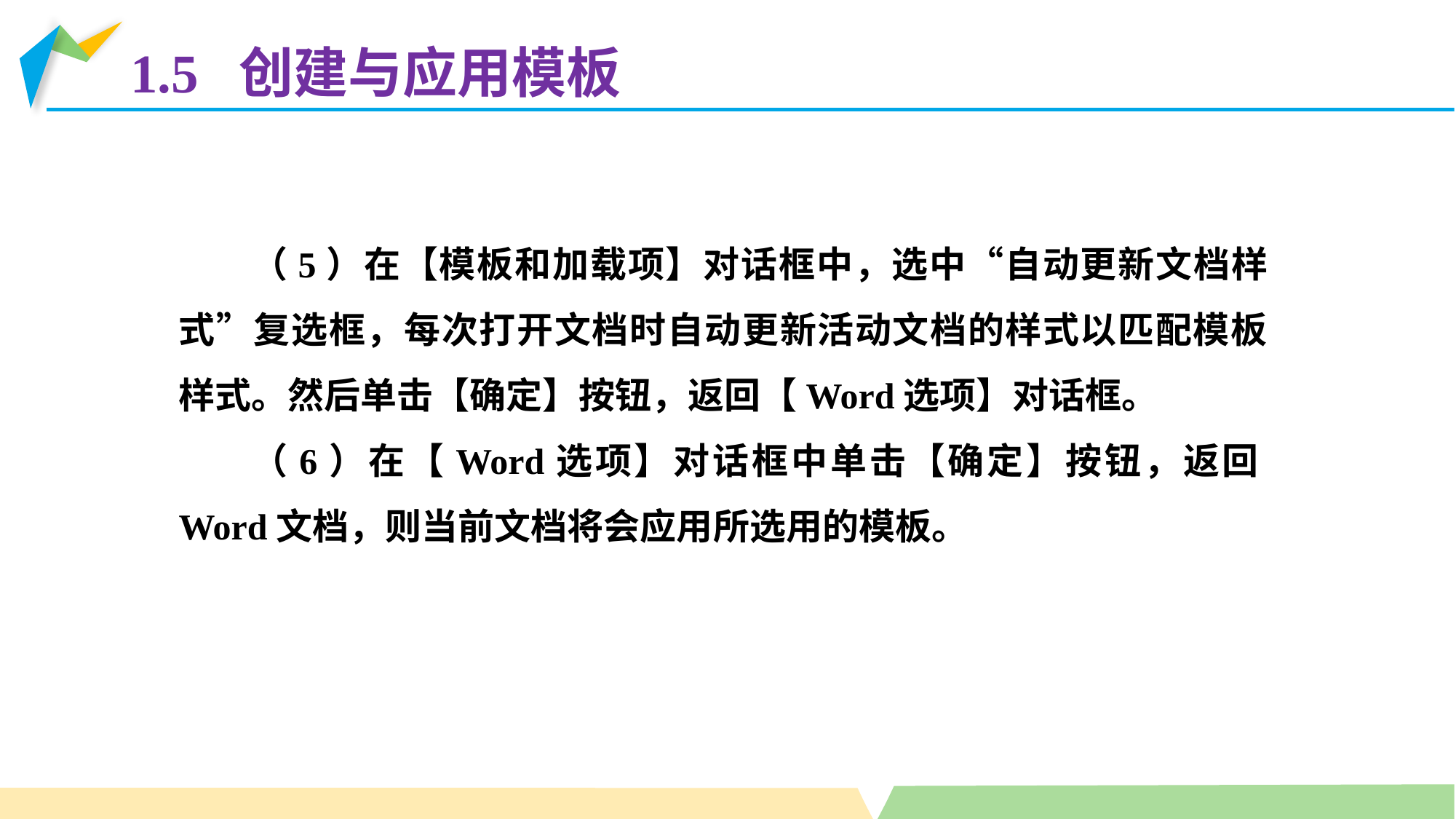

1.5  创建与应用模板
（5）在【模板和加载项】对话框中，选中“自动更新文档样式”复选框，每次打开文档时自动更新活动文档的样式以匹配模板样式。然后单击【确定】按钮，返回【Word选项】对话框。
（6）在【Word选项】对话框中单击【确定】按钮，返回Word文档，则当前文档将会应用所选用的模板。